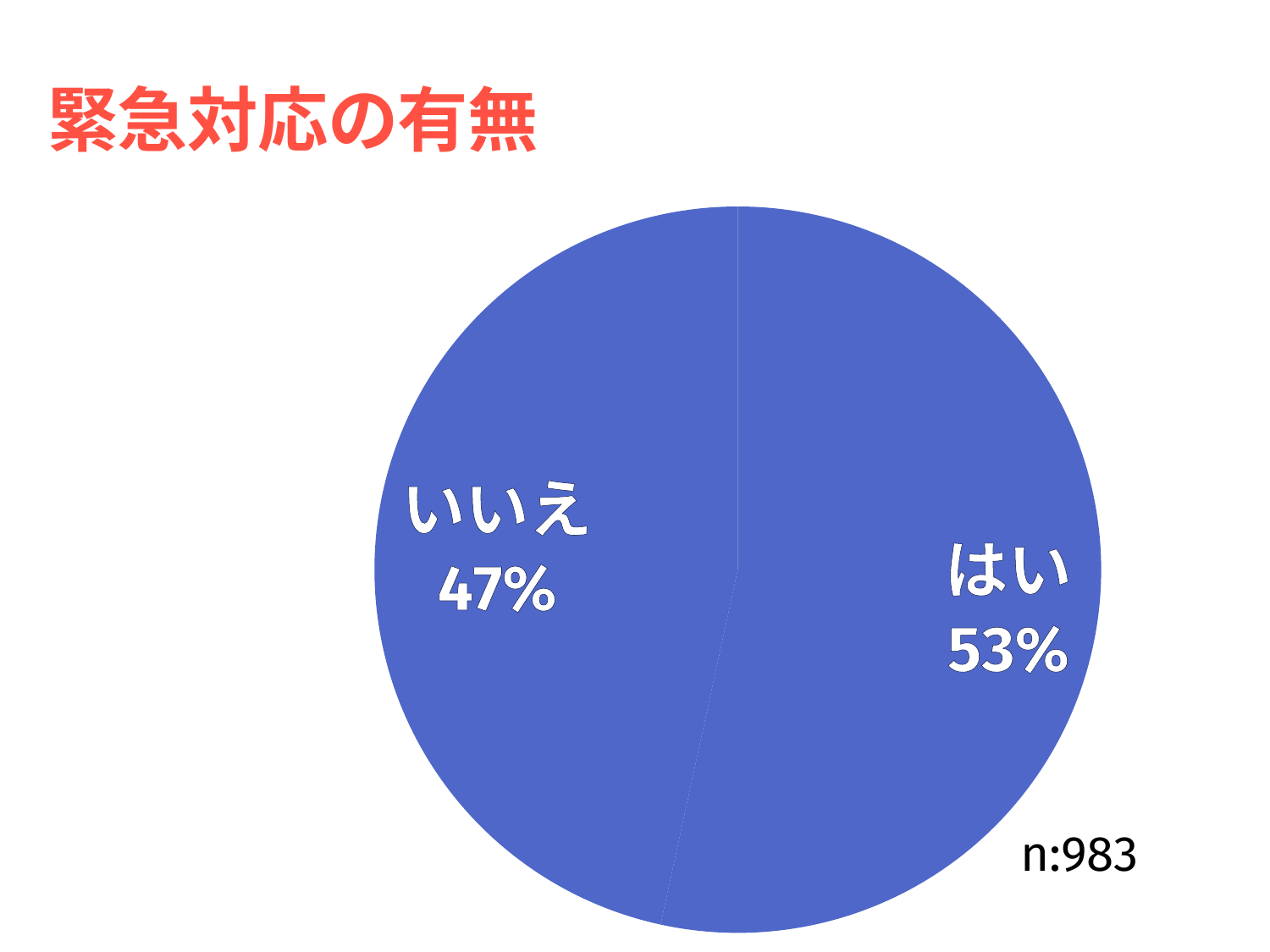

### Chart: 緊急対応の有無

| Category | 人数 |
|---|---|
| はい | 525.0 |
| いいえ | 458.0 |
n:983